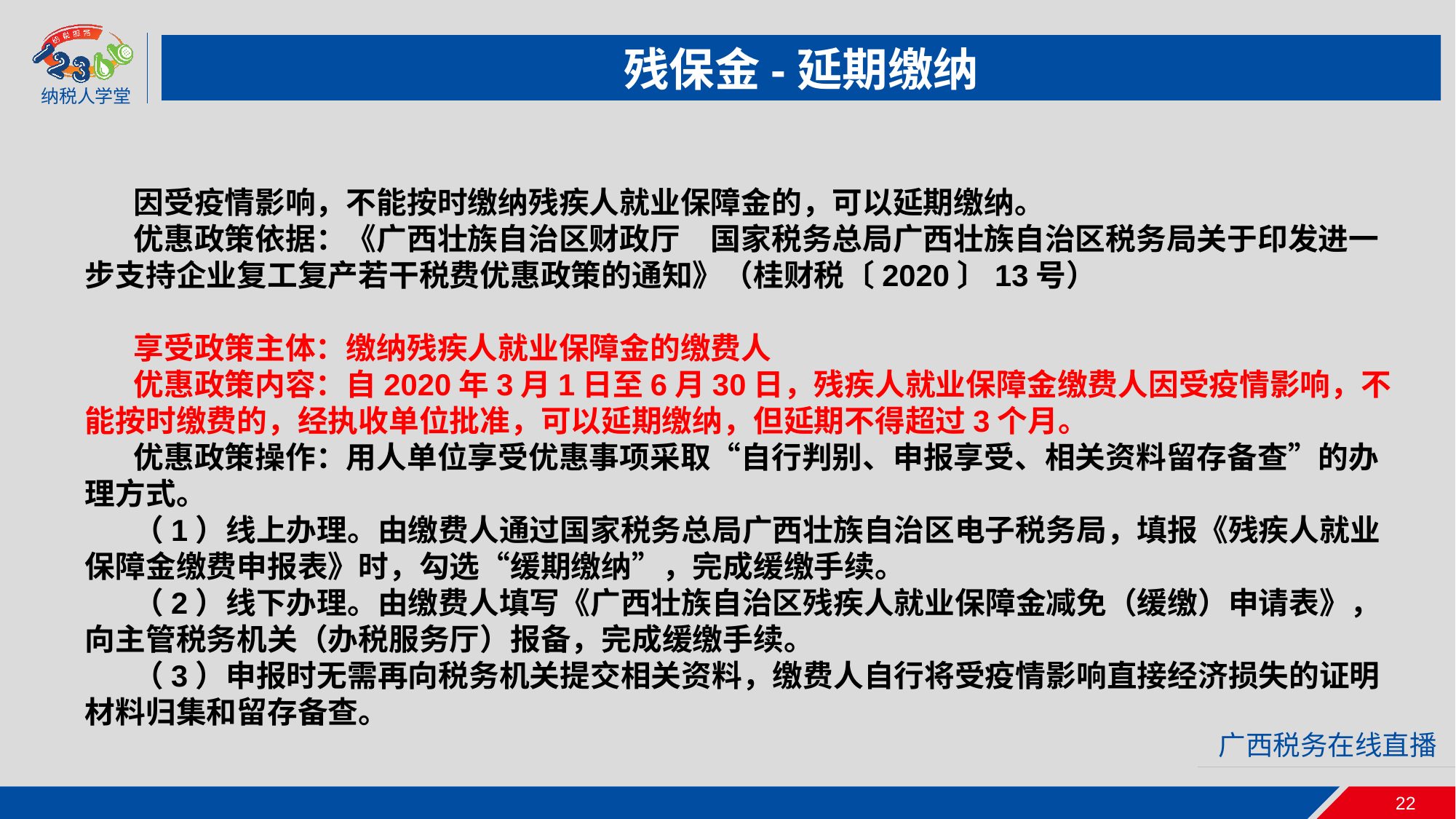

残保金-延期缴纳

因受疫情影响，不能按时缴纳残疾人就业保障金的，可以延期缴纳。
优惠政策依据：《广西壮族自治区财政厅　国家税务总局广西壮族自治区税务局关于印发进一步支持企业复工复产若干税费优惠政策的通知》（桂财税〔2020〕13号）

享受政策主体：缴纳残疾人就业保障金的缴费人
优惠政策内容：自2020年3月1日至6月30日，残疾人就业保障金缴费人因受疫情影响，不能按时缴费的，经执收单位批准，可以延期缴纳，但延期不得超过3个月。
优惠政策操作：用人单位享受优惠事项采取“自行判别、申报享受、相关资料留存备查”的办理方式。
（1）线上办理。由缴费人通过国家税务总局广西壮族自治区电子税务局，填报《残疾人就业保障金缴费申报表》时，勾选“缓期缴纳”，完成缓缴手续。
（2）线下办理。由缴费人填写《广西壮族自治区残疾人就业保障金减免（缓缴）申请表》，向主管税务机关（办税服务厅）报备，完成缓缴手续。
（3）申报时无需再向税务机关提交相关资料，缴费人自行将受疫情影响直接经济损失的证明材料归集和留存备查。